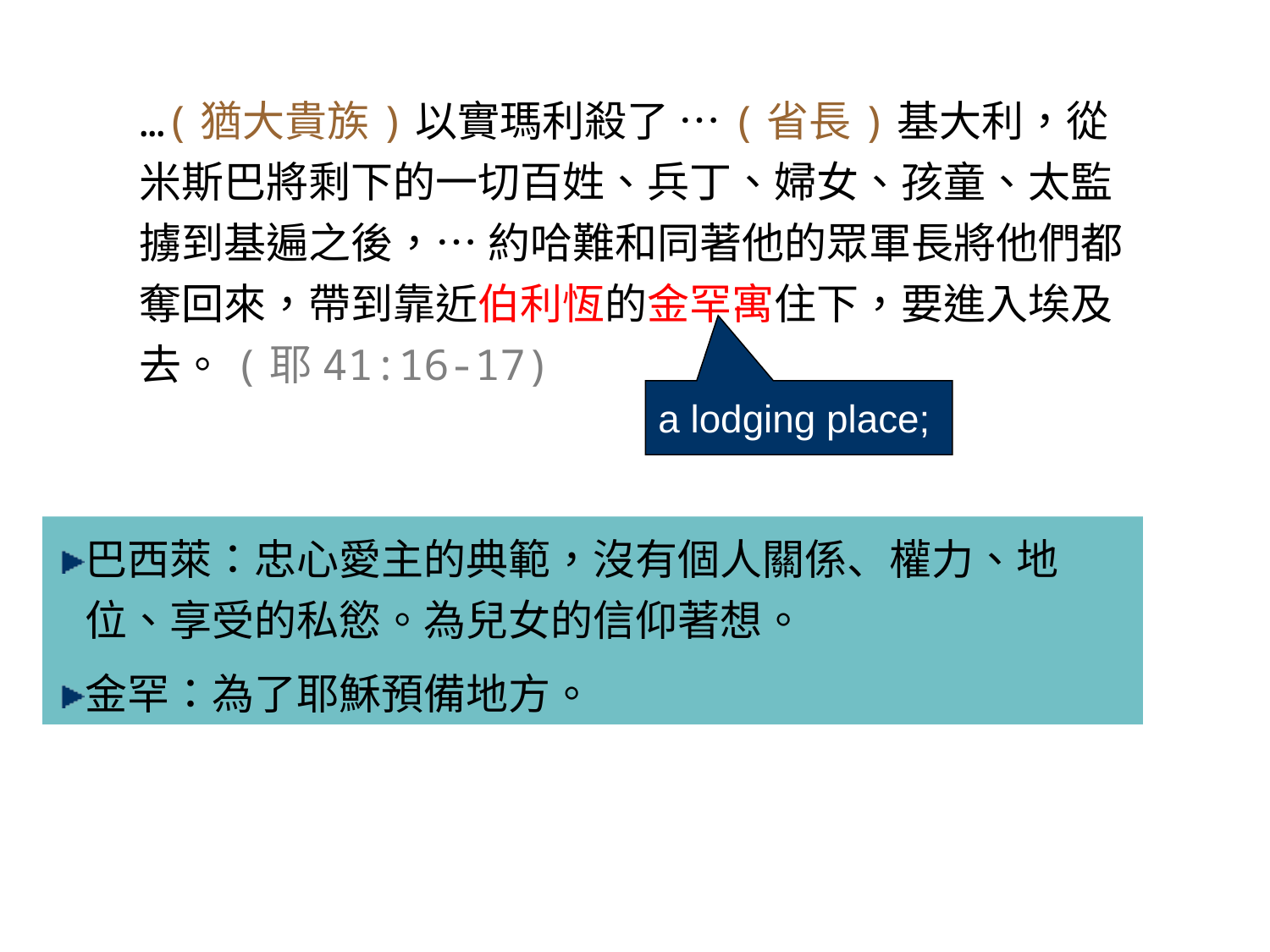

…(猶大貴族)以實瑪利殺了 …(省長)基大利，從米斯巴將剩下的一切百姓、兵丁、婦女、孩童、太監擄到基遍之後，… 約哈難和同著他的眾軍長將他們都奪回來，帶到靠近伯利恆的金罕寓住下，要進入埃及去。(耶41:16-17)

a lodging place;
巴西萊：忠心愛主的典範，沒有個人關係、權力、地位、享受的私慾。為兒女的信仰著想。
金罕：為了耶穌預備地方。